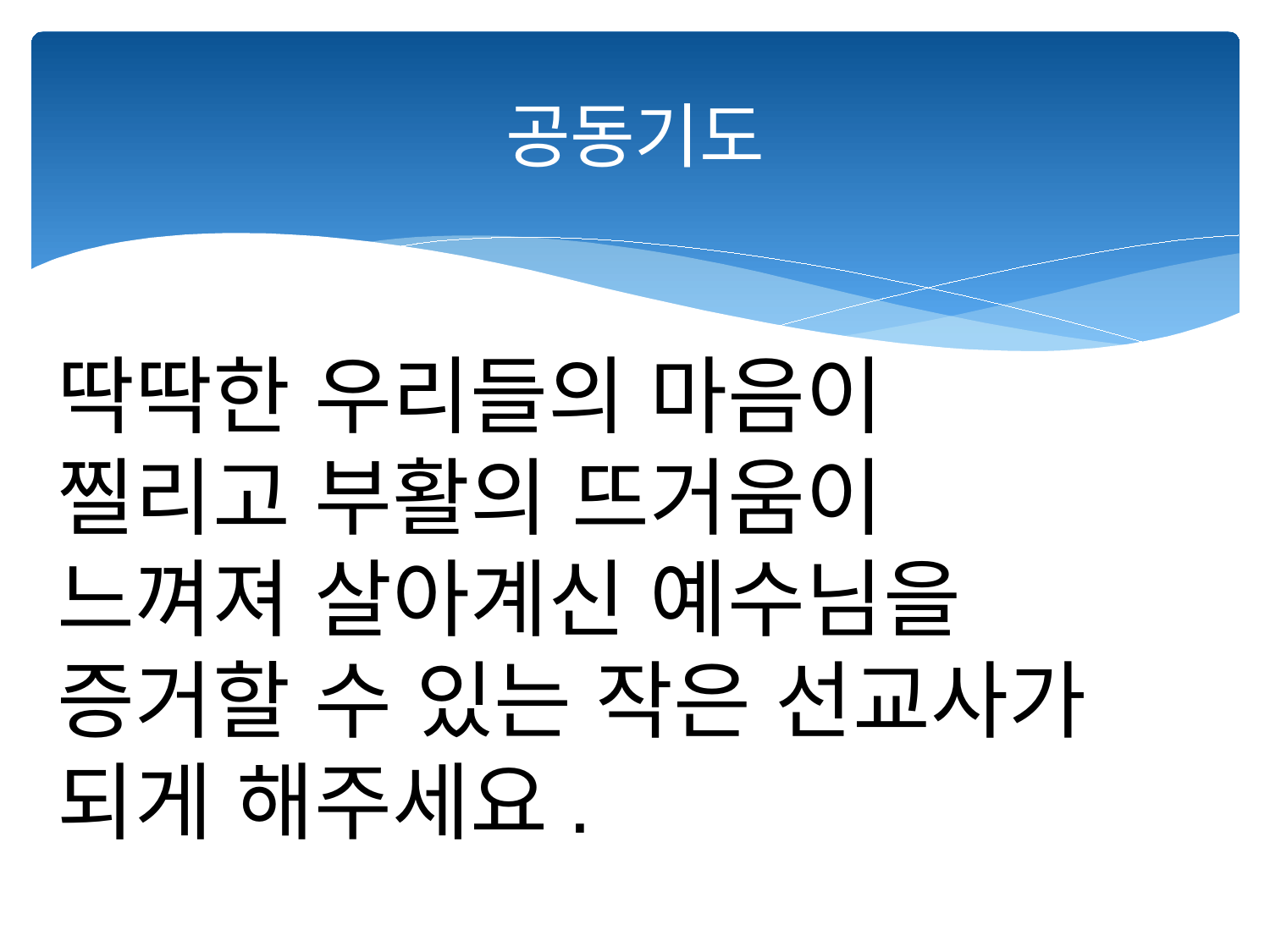

# 공동기도

딱딱한 우리들의 마음이
찔리고 부활의 뜨거움이
느껴져 살아계신 예수님을
증거할 수 있는 작은 선교사가 되게 해주세요.